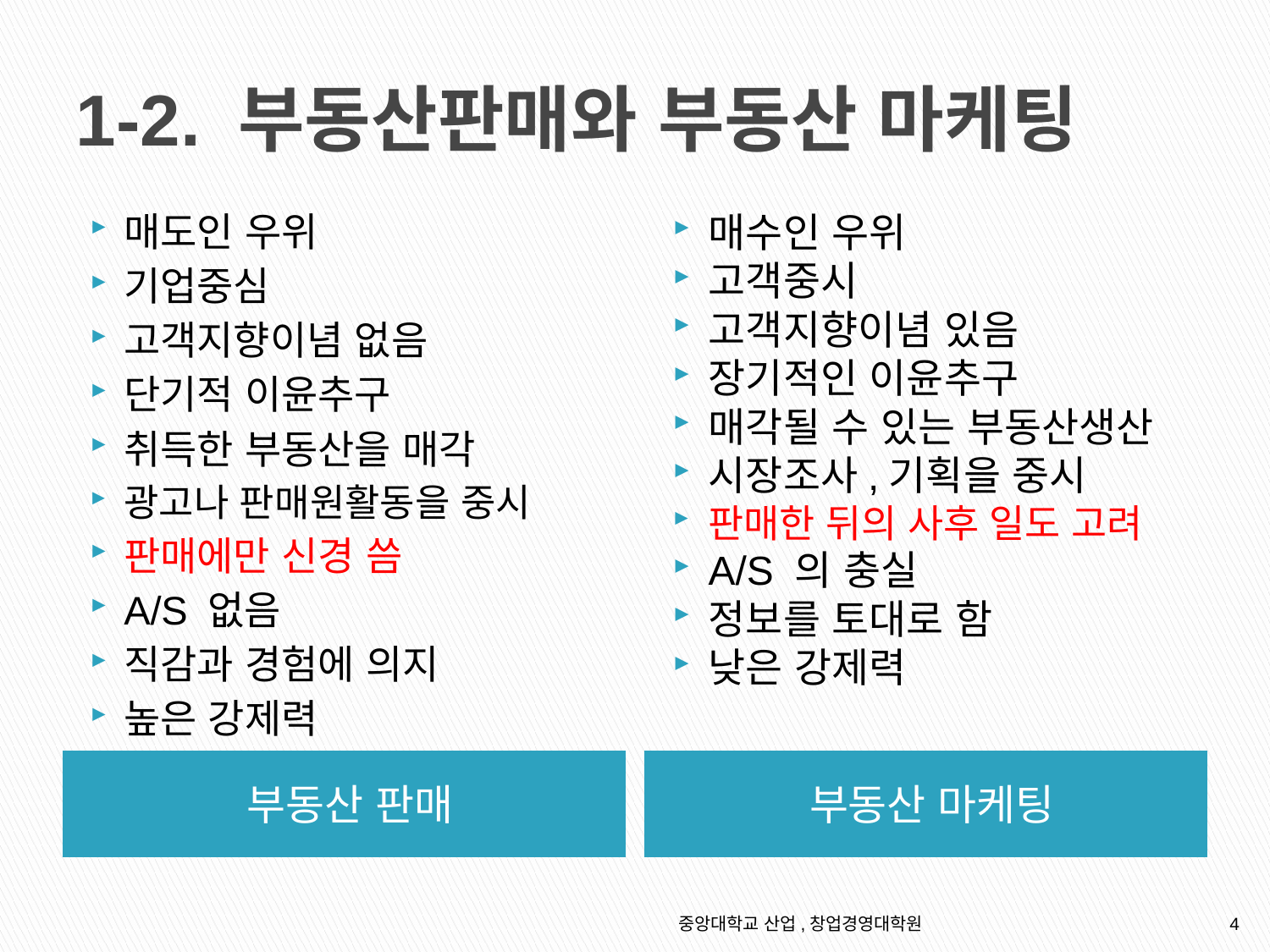

# 1-2. 부동산판매와 부동산 마케팅
매도인 우위
기업중심
고객지향이념 없음
단기적 이윤추구
취득한 부동산을 매각
광고나 판매원활동을 중시
판매에만 신경 씀
A/S 없음
직감과 경험에 의지
높은 강제력

매수인 우위
고객중시
고객지향이념 있음
장기적인 이윤추구
매각될 수 있는 부동산생산
시장조사,기획을 중시
판매한 뒤의 사후 일도 고려
A/S 의 충실
정보를 토대로 함
낮은 강제력
부동산 판매
부동산 마케팅
중앙대학교 산업,창업경영대학원
4